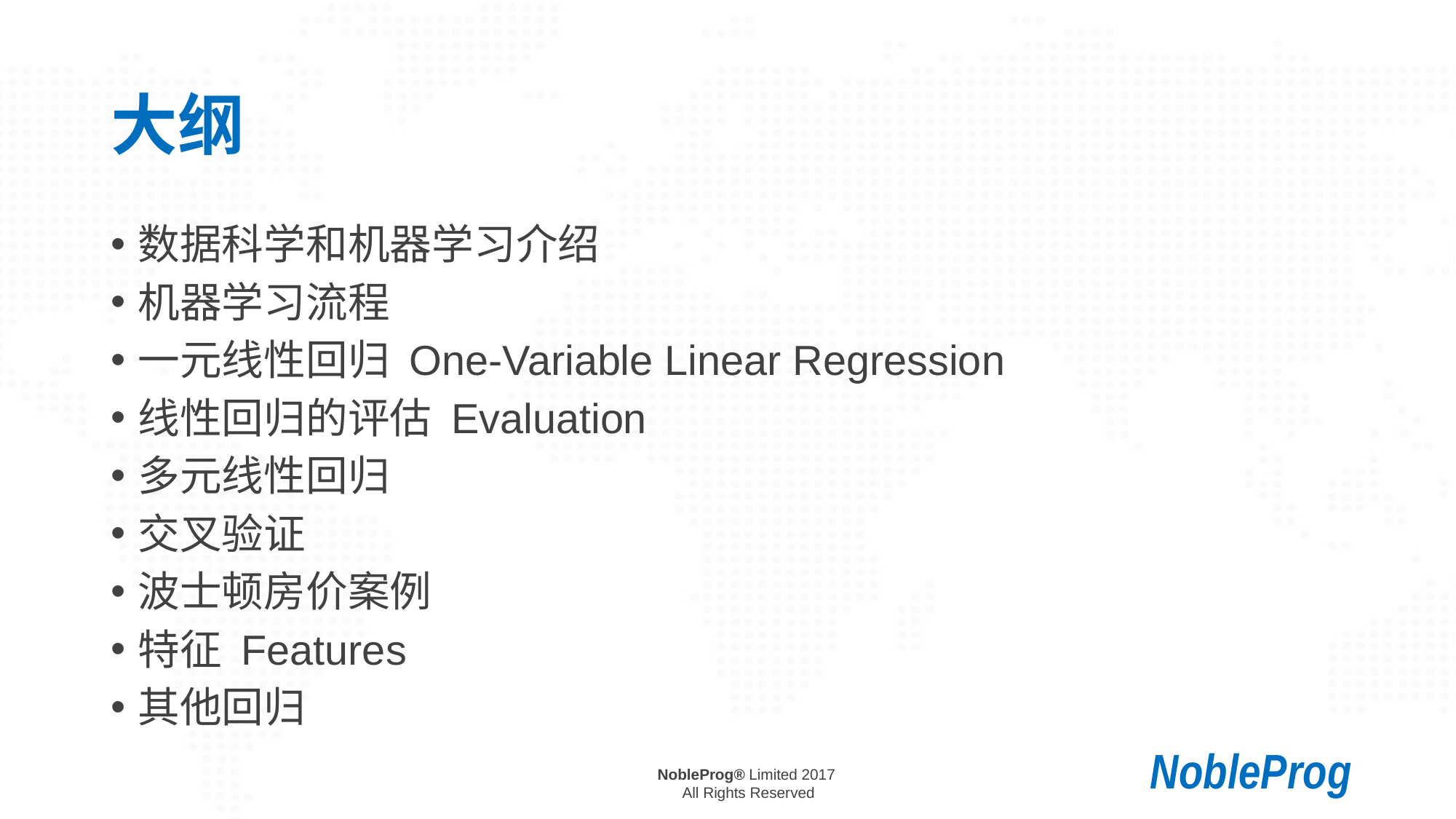

# 大纲
数据科学和机器学习介绍
机器学习流程
一元线性回归 One-Variable Linear Regression
线性回归的评估 Evaluation
多元线性回归
交叉验证
波士顿房价案例
特征 Features
其他回归